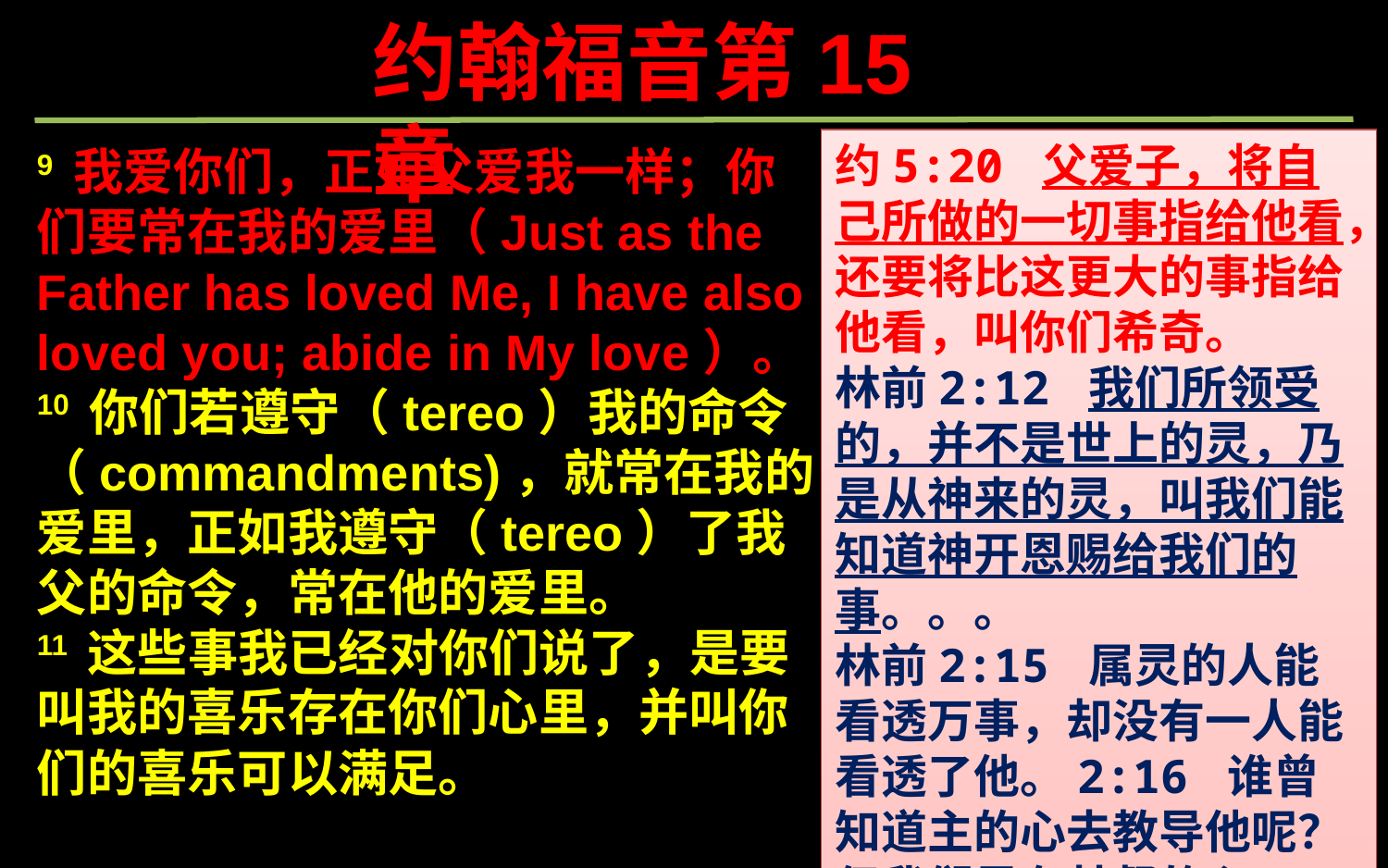

约翰福音第15章
约5:20 父爱子，将自己所做的一切事指给他看，还要将比这更大的事指给他看，叫你们希奇。
林前2:12 我们所领受的，并不是世上的灵，乃是从神来的灵，叫我们能知道神开恩赐给我们的事。。。
林前2:15 属灵的人能看透万事，却没有一人能看透了他。2:16 谁曾知道主的心去教导他呢？但我们是有基督的心(mind)了。
9 我爱你们，正如父爱我一样；你们要常在我的爱里（Just as the Father has loved Me, I have also loved you; abide in My love）。
10 你们若遵守（tereo）我的命令（commandments)，就常在我的爱里，正如我遵守（tereo）了我父的命令，常在他的爱里。
11 这些事我已经对你们说了，是要叫我的喜乐存在你们心里，并叫你们的喜乐可以满足。